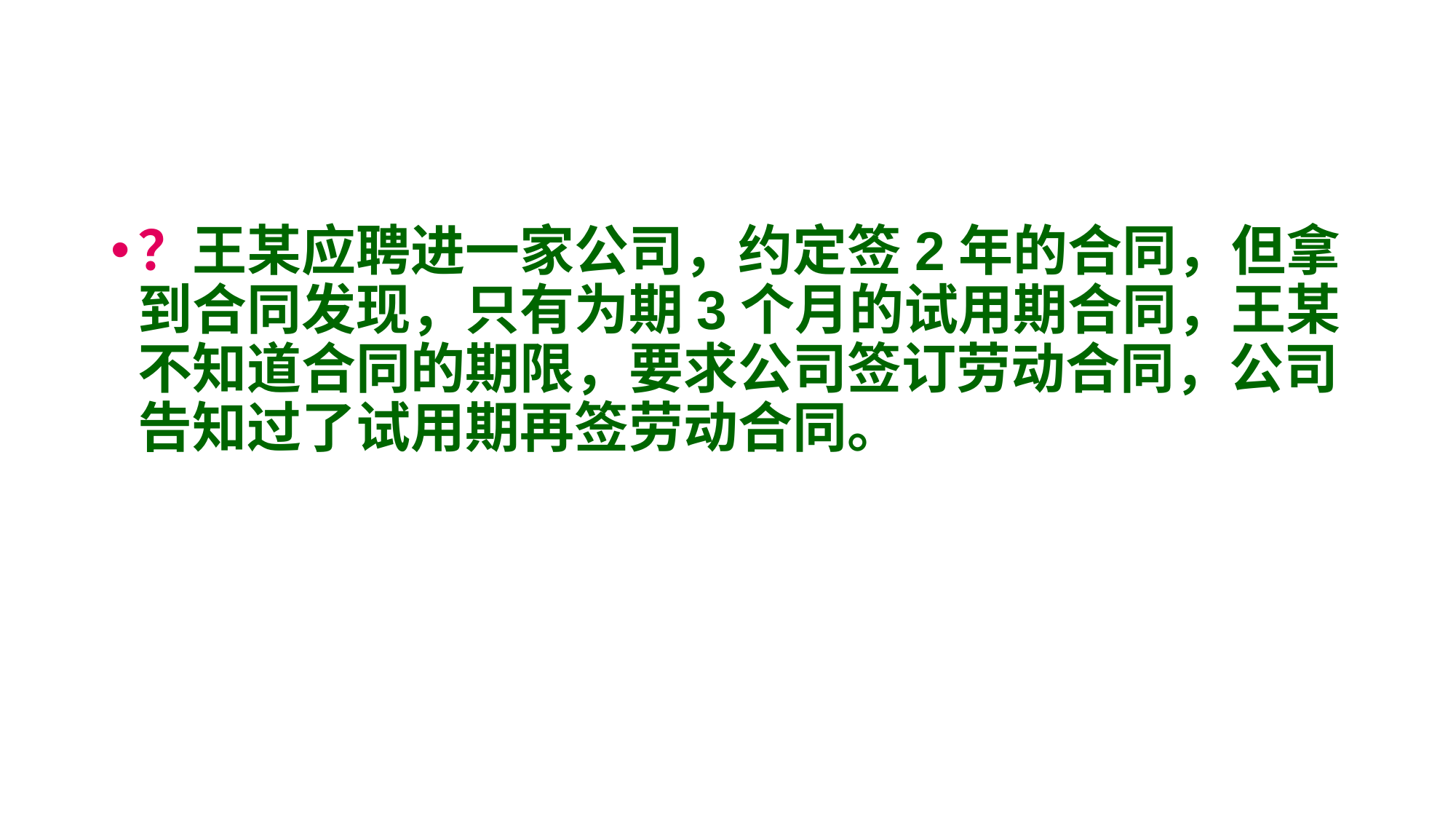

#
？王某应聘进一家公司，约定签2年的合同，但拿到合同发现，只有为期3个月的试用期合同，王某不知道合同的期限，要求公司签订劳动合同，公司告知过了试用期再签劳动合同。